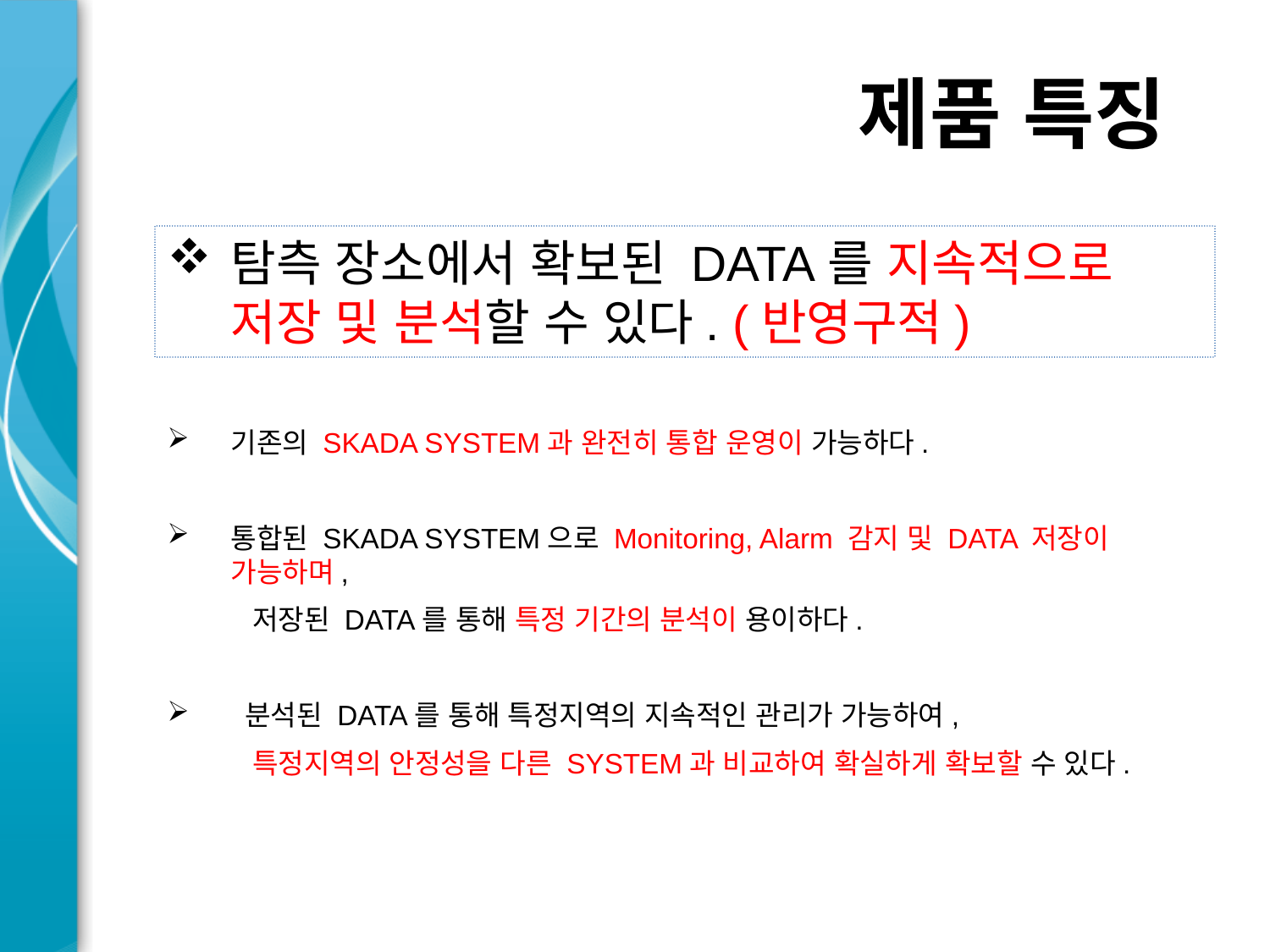

# 제품 특징
탐측 장소에서 확보된 DATA를 지속적으로 저장 및 분석할 수 있다. (반영구적)
기존의 SKADA SYSTEM과 완전히 통합 운영이 가능하다.

통합된 SKADA SYSTEM으로 Monitoring, Alarm 감지 및 DATA 저장이 가능하며,
          저장된 DATA를 통해 특정 기간의 분석이 용이하다.

    분석된 DATA를 통해 특정지역의 지속적인 관리가 가능하여,
          특정지역의 안정성을 다른 SYSTEM과 비교하여 확실하게 확보할 수 있다.